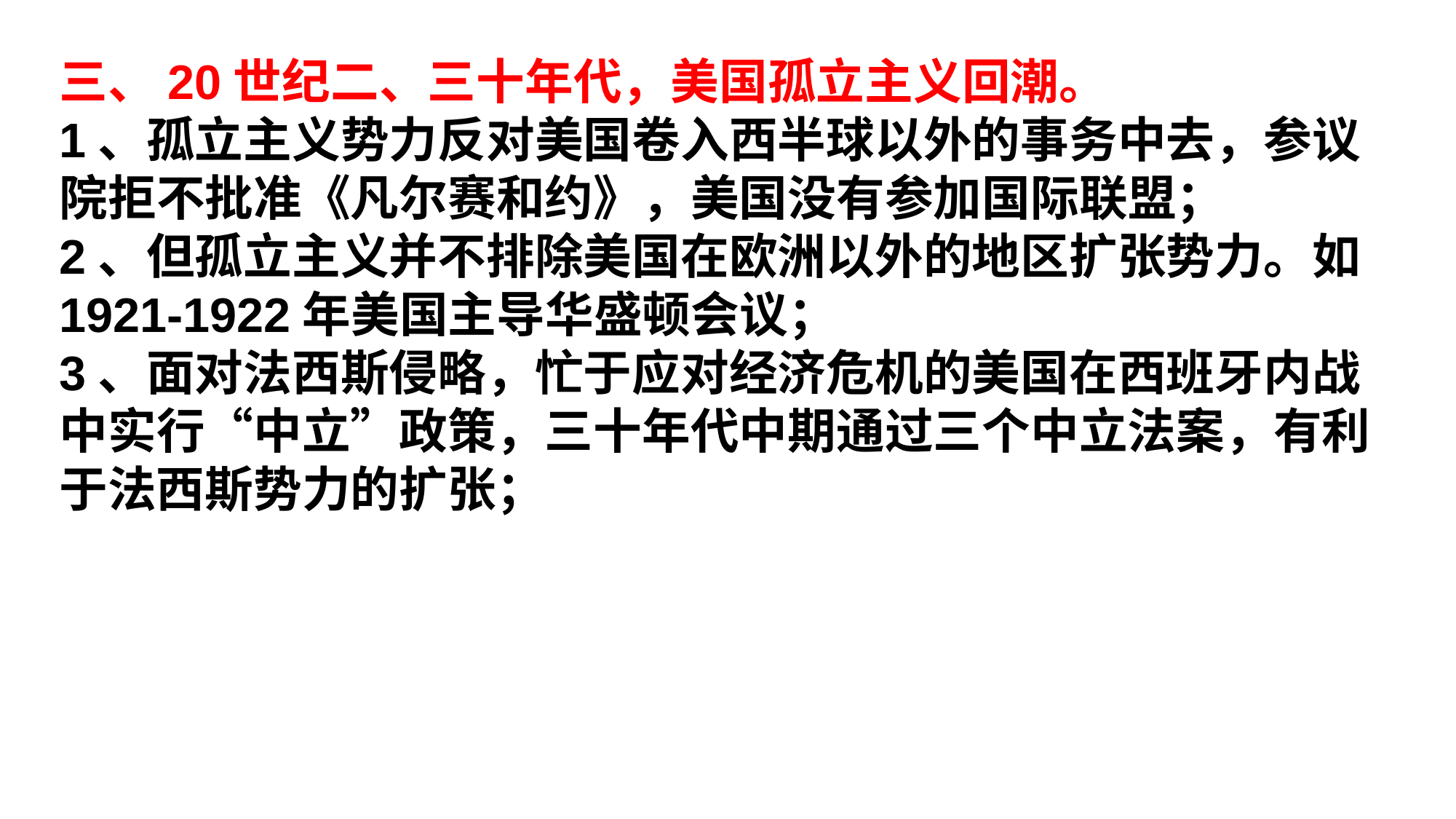

三、20世纪二、三十年代，美国孤立主义回潮。
1、孤立主义势力反对美国卷入西半球以外的事务中去，参议院拒不批准《凡尔赛和约》，美国没有参加国际联盟；
2、但孤立主义并不排除美国在欧洲以外的地区扩张势力。如1921-1922年美国主导华盛顿会议；
3、面对法西斯侵略，忙于应对经济危机的美国在西班牙内战中实行“中立”政策，三十年代中期通过三个中立法案，有利于法西斯势力的扩张；